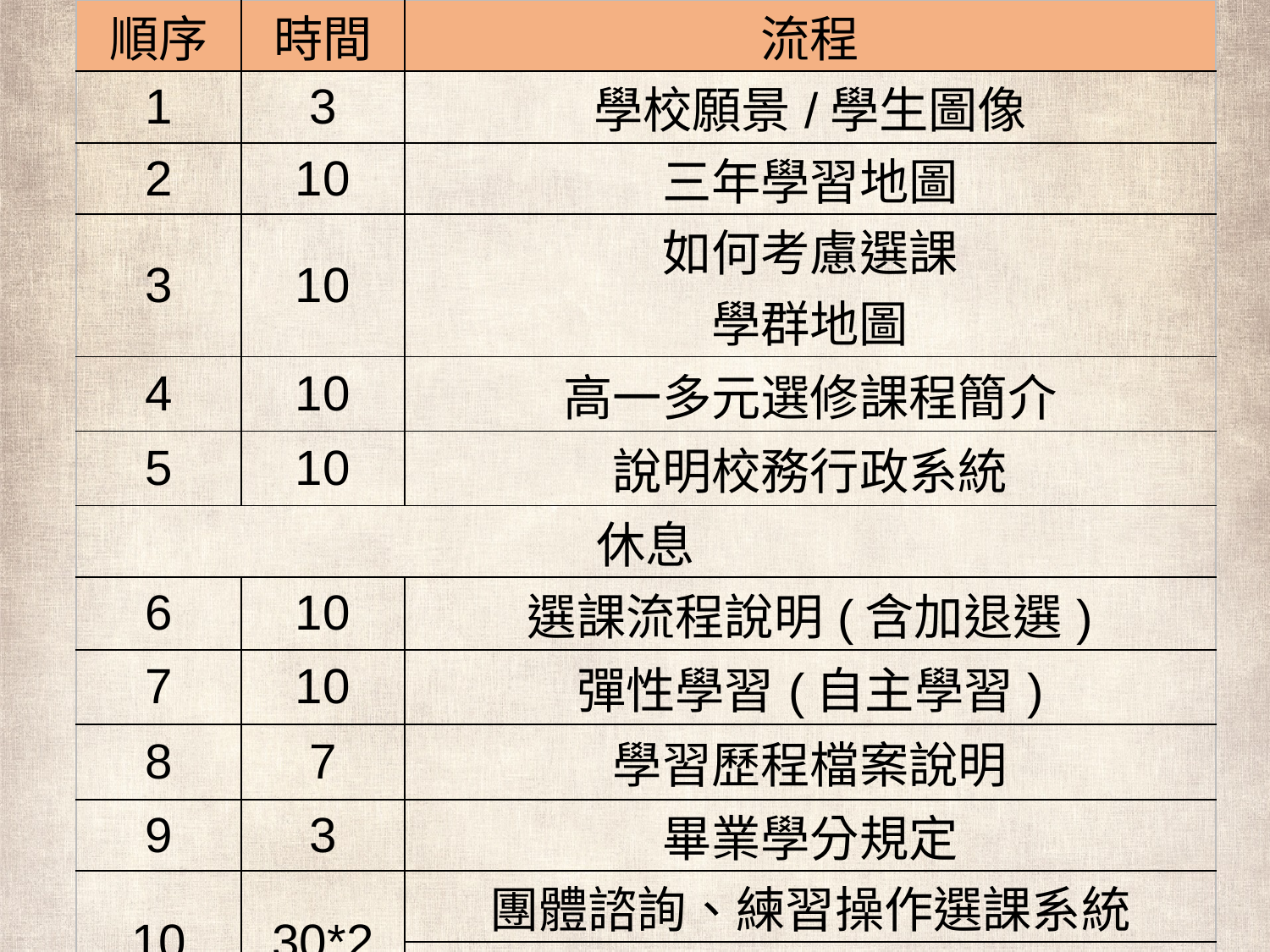

| 順序 | 時間 | 流程 |
| --- | --- | --- |
| 1 | 3 | 學校願景/學生圖像 |
| 2 | 10 | 三年學習地圖 |
| 3 | 10 | 如何考慮選課 學群地圖 |
| 4 | 10 | 高一多元選修課程簡介 |
| 5 | 10 | 說明校務行政系統 |
| 休息 |  |  |
| 6 | 10 | 選課流程說明(含加退選) |
| 7 | 10 | 彈性學習(自主學習) |
| 8 | 7 | 學習歷程檔案說明 |
| 9 | 3 | 畢業學分規定 |
| 10 | 30\*2 | 團體諮詢、練習操作選課系統 |
|  |  | 導師時間 |